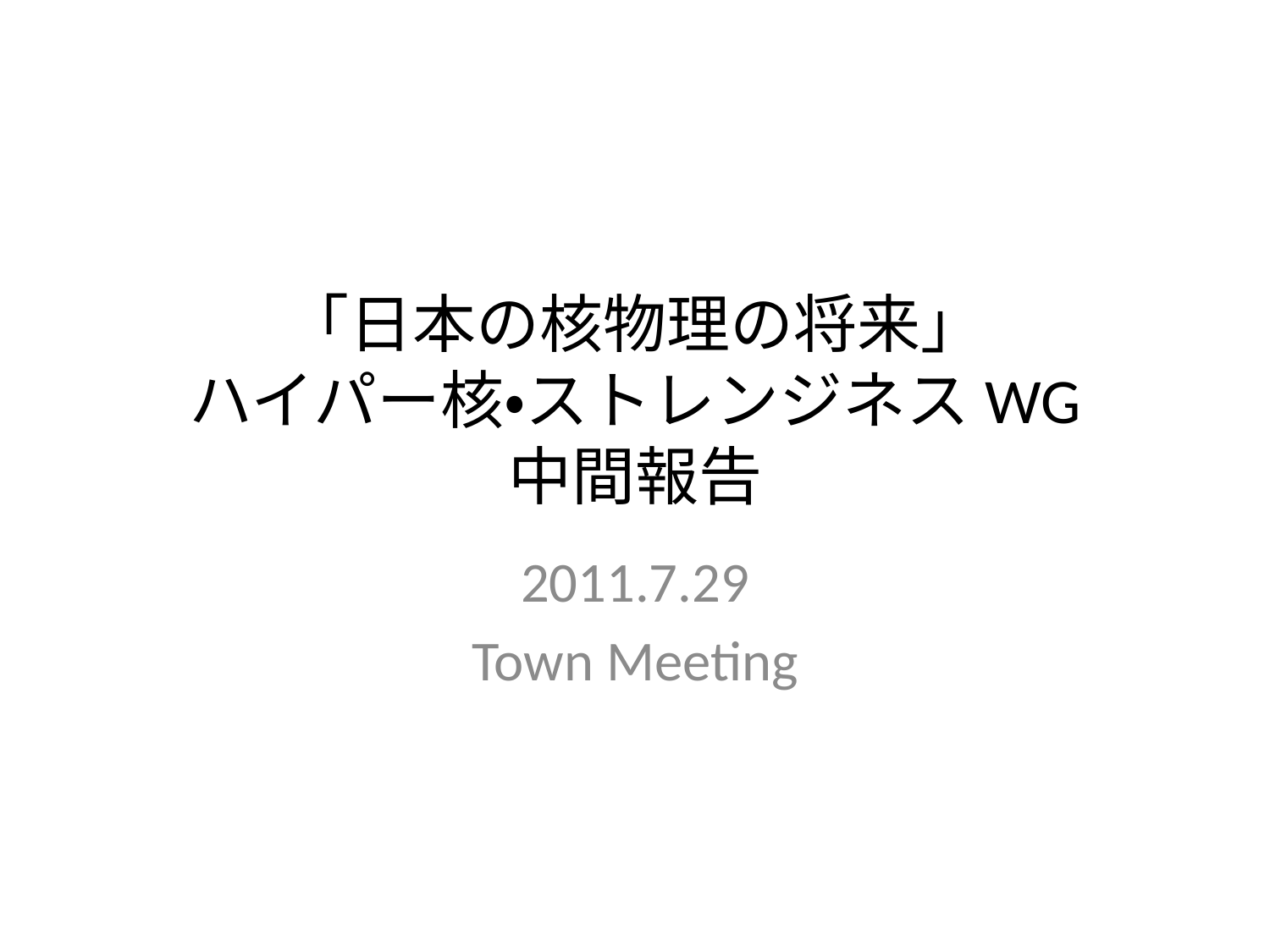

# 「日本の核物理の将来」 ハイパー核・ストレンジネスWG 中間報告
2011.7.29
Town Meeting